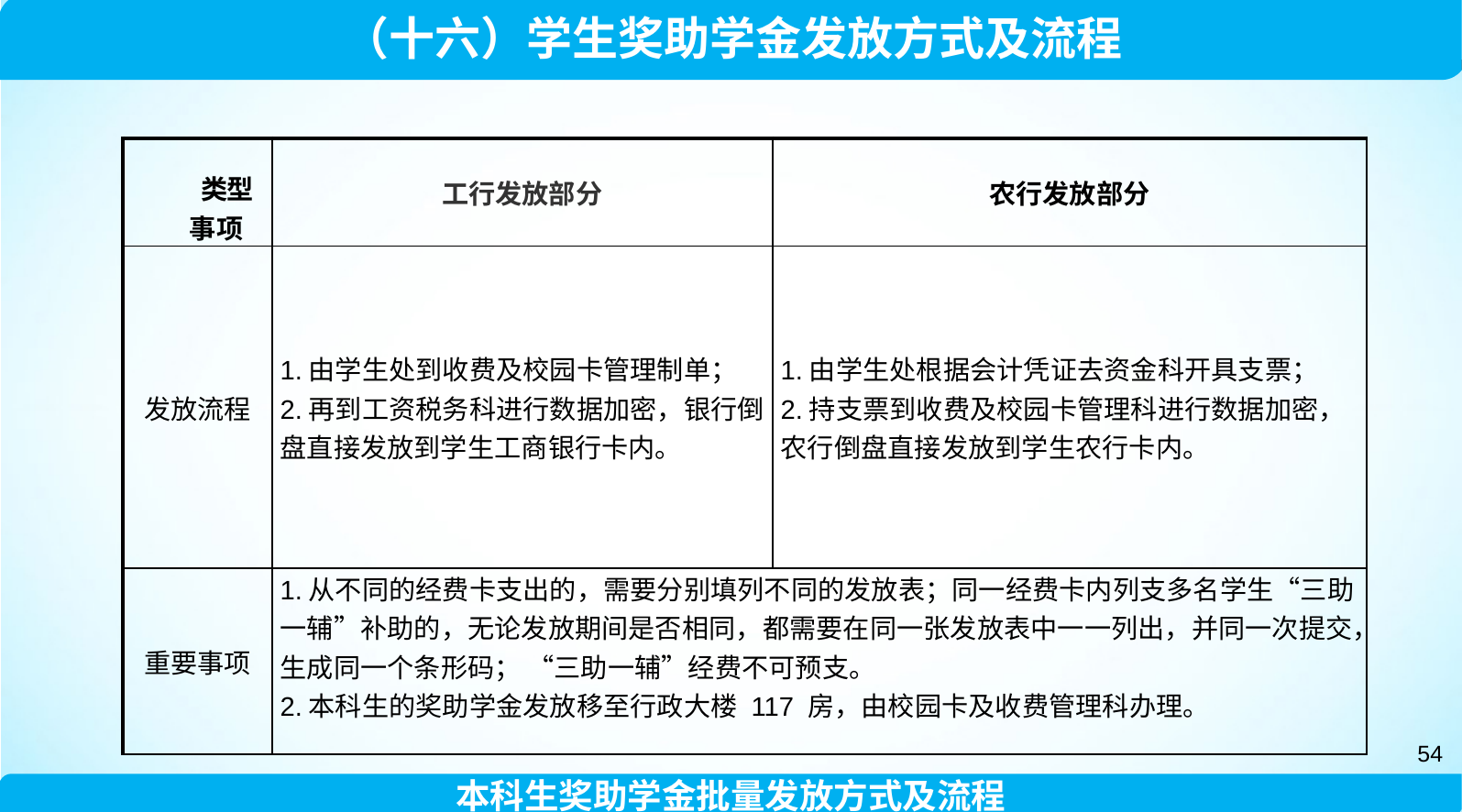

（十六）学生奖助学金发放方式及流程
| 类型 事项 | 工行发放部分 | 农行发放部分 |
| --- | --- | --- |
| 发放流程 | 1.由学生处到收费及校园卡管理制单； 2.再到工资税务科进行数据加密，银行倒盘直接发放到学生工商银行卡内。 | 1.由学生处根据会计凭证去资金科开具支票； 2.持支票到收费及校园卡管理科进行数据加密，农行倒盘直接发放到学生农行卡内。 |
| 重要事项 | 1.从不同的经费卡支出的，需要分别填列不同的发放表；同一经费卡内列支多名学生“三助一辅”补助的，无论发放期间是否相同，都需要在同一张发放表中一一列出，并同一次提交，生成同一个条形码； “三助一辅”经费不可预支。 2.本科生的奖助学金发放移至行政大楼 117 房，由校园卡及收费管理科办理。 |  |
54
本科生奖助学金批量发放方式及流程